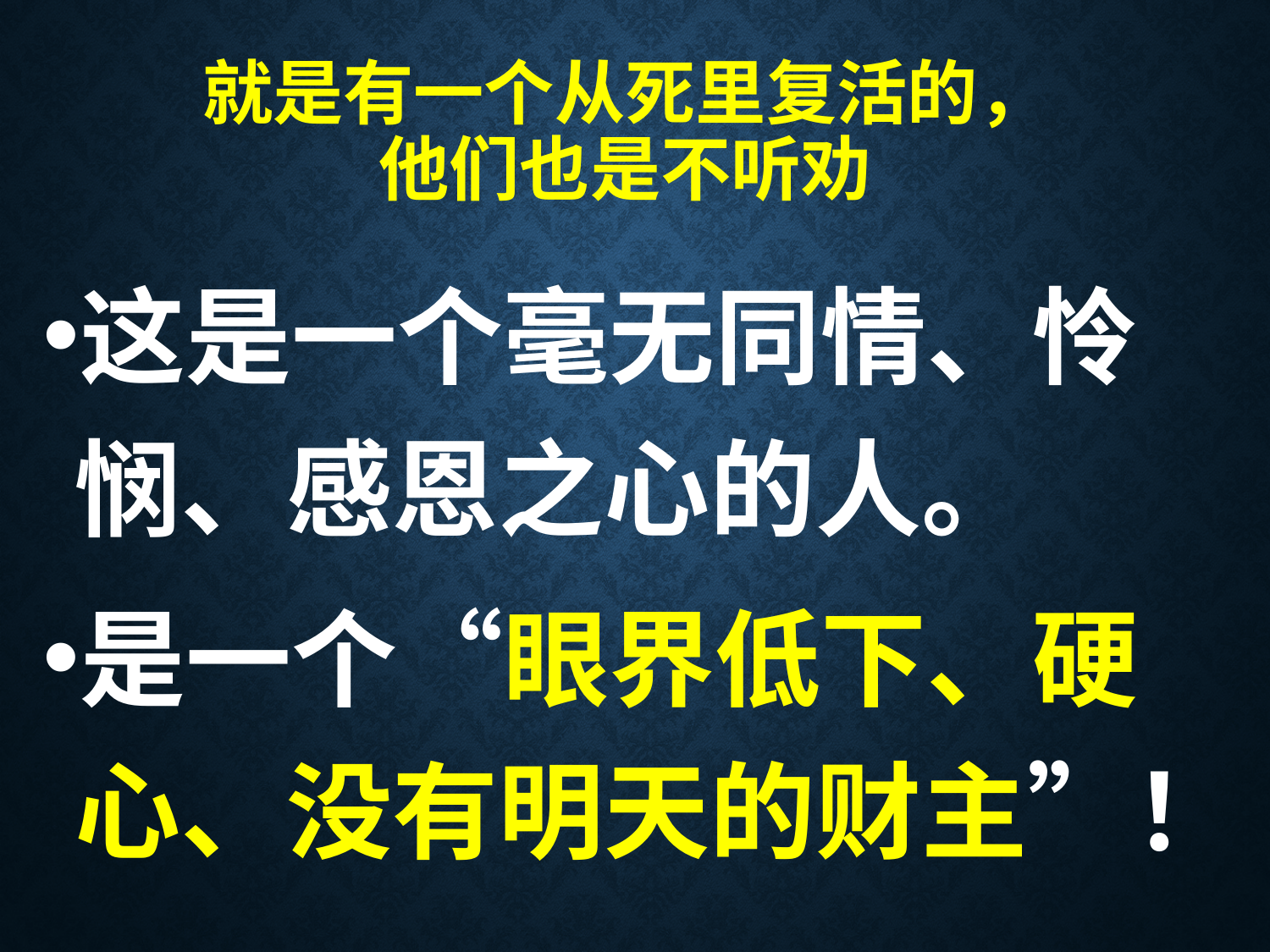

# 就是有一个从死里复活的， 他们也是不听劝
这是一个毫无同情、怜悯、感恩之心的人。
是一个“眼界低下、硬心、没有明天的财主”！